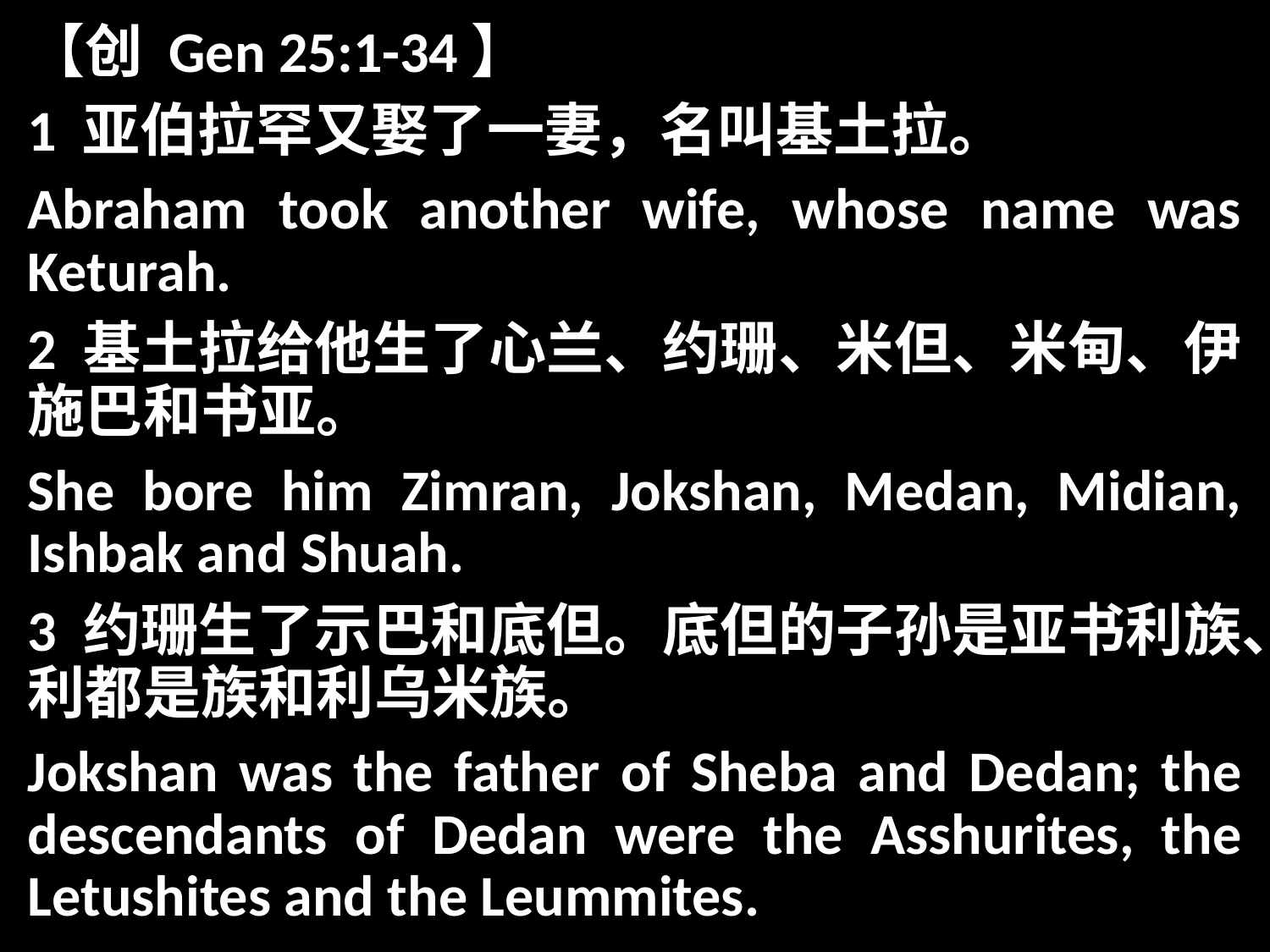

【创 Gen 25:1-34】
1 亚伯拉罕又娶了一妻，名叫基土拉。
Abraham took another wife, whose name was Keturah.
2 基土拉给他生了心兰、约珊、米但、米甸、伊施巴和书亚。
She bore him Zimran, Jokshan, Medan, Midian, Ishbak and Shuah.
3 约珊生了示巴和底但。底但的子孙是亚书利族、利都是族和利乌米族。
Jokshan was the father of Sheba and Dedan; the descendants of Dedan were the Asshurites, the Letushites and the Leummites.